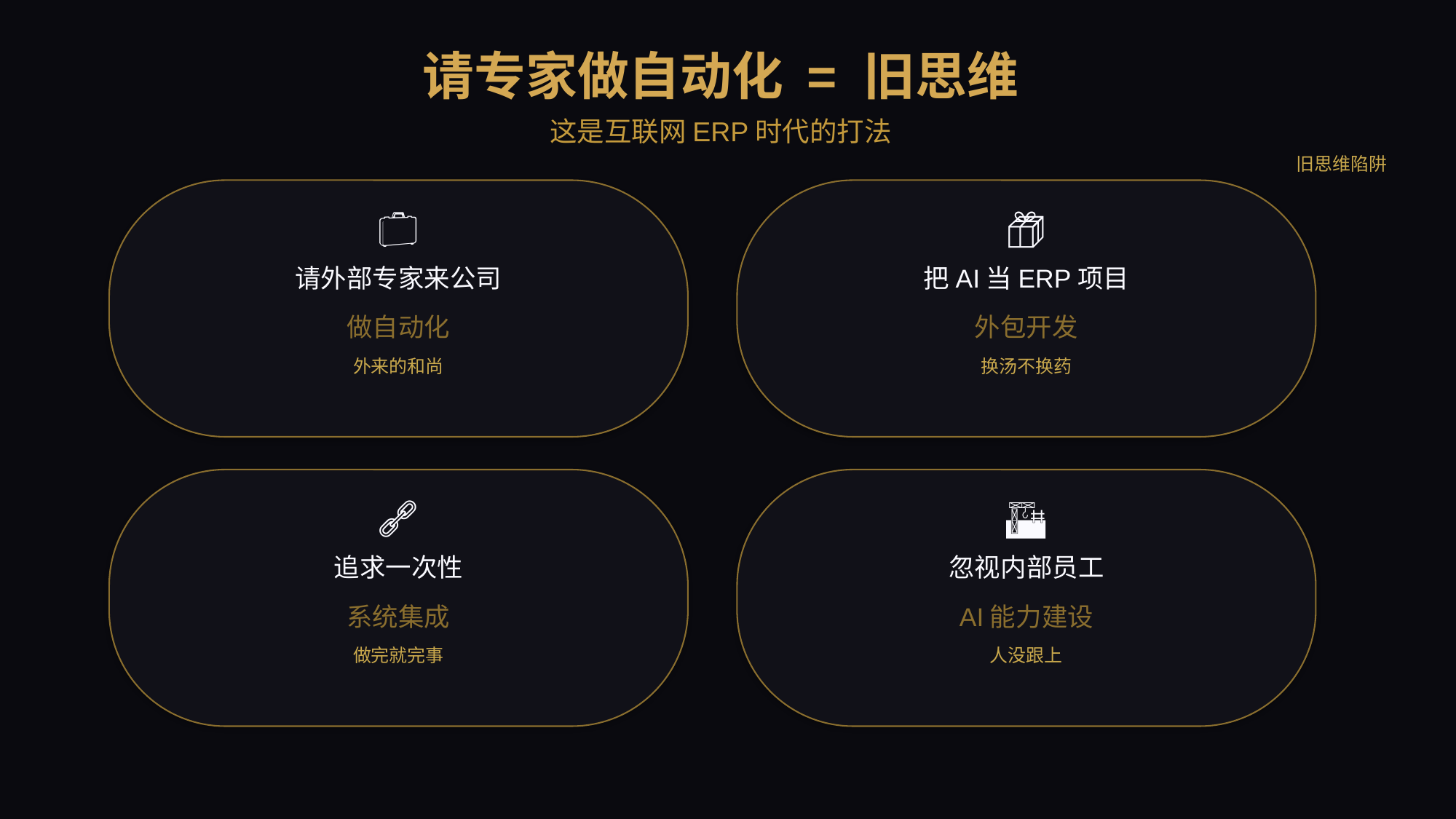

请专家做自动化 = 旧思维
这是互联网ERP时代的打法
旧思维陷阱

💼
📦
请外部专家来公司
把AI当ERP项目
做自动化
外包开发
外来的和尚
换汤不换药

🔗
🏗️
追求一次性
忽视内部员工
系统集成
AI能力建设
做完就完事
人没跟上